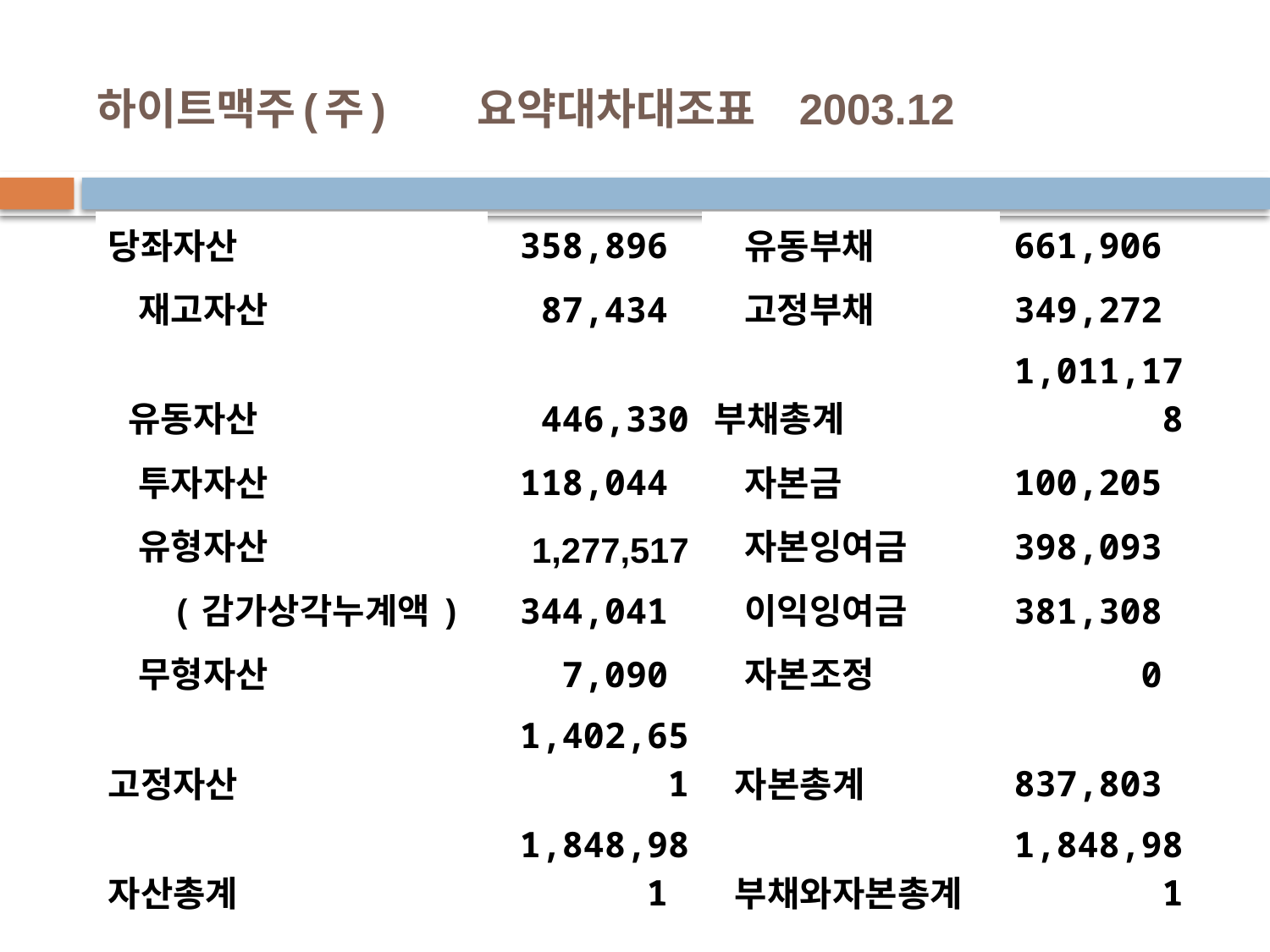

# 하이트맥주(주)       요약대차대조표   2003.12
| 당좌자산 | 358,896 | 유동부채 | 661,906 |
| --- | --- | --- | --- |
| 재고자산 | 87,434 | 고정부채 | 349,272 |
| 유동자산 | 446,330 | 부채총계 | 1,011,178 |
| 투자자산 | 118,044 | 자본금 | 100,205 |
| 유형자산 | 1,277,517 | 자본잉여금 | 398,093 |
| (감가상각누계액) | 344,041 | 이익잉여금 | 381,308 |
| 무형자산 | 7,090 | 자본조정 | 0 |
| 고정자산 | 1,402,651 | 자본총계 | 837,803 |
| 자산총계 | 1,848,981 | 부채와자본총계 | 1,848,981 |
13